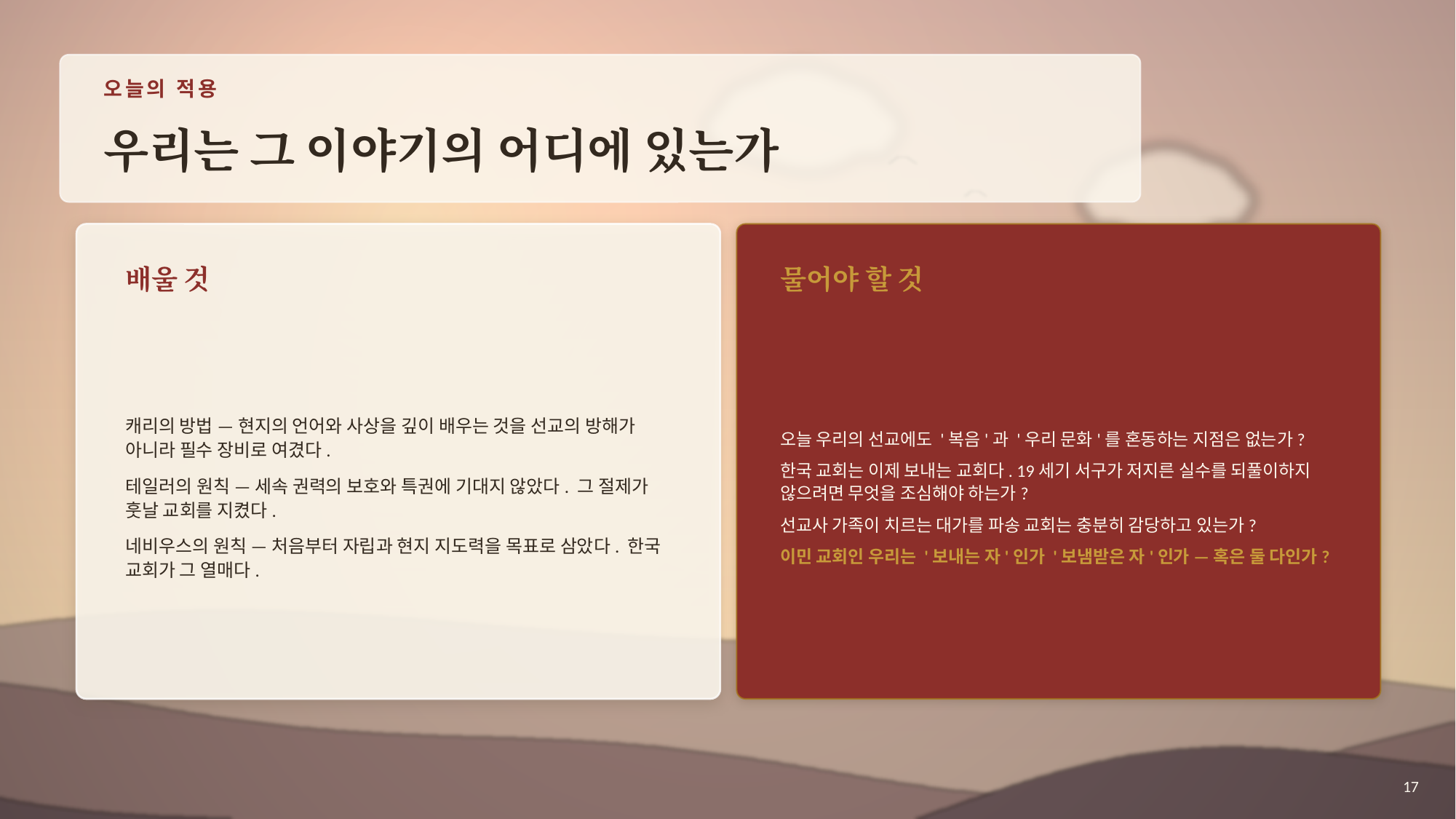

오늘의 적용
우리는 그 이야기의 어디에 있는가

배울 것
물어야 할 것
캐리의 방법 — 현지의 언어와 사상을 깊이 배우는 것을 선교의 방해가 아니라 필수 장비로 여겼다.
테일러의 원칙 — 세속 권력의 보호와 특권에 기대지 않았다. 그 절제가 훗날 교회를 지켰다.
네비우스의 원칙 — 처음부터 자립과 현지 지도력을 목표로 삼았다. 한국 교회가 그 열매다.
오늘 우리의 선교에도 '복음'과 '우리 문화'를 혼동하는 지점은 없는가?
한국 교회는 이제 보내는 교회다. 19세기 서구가 저지른 실수를 되풀이하지 않으려면 무엇을 조심해야 하는가?
선교사 가족이 치르는 대가를 파송 교회는 충분히 감당하고 있는가?
이민 교회인 우리는 '보내는 자'인가 '보냄받은 자'인가 — 혹은 둘 다인가?
17